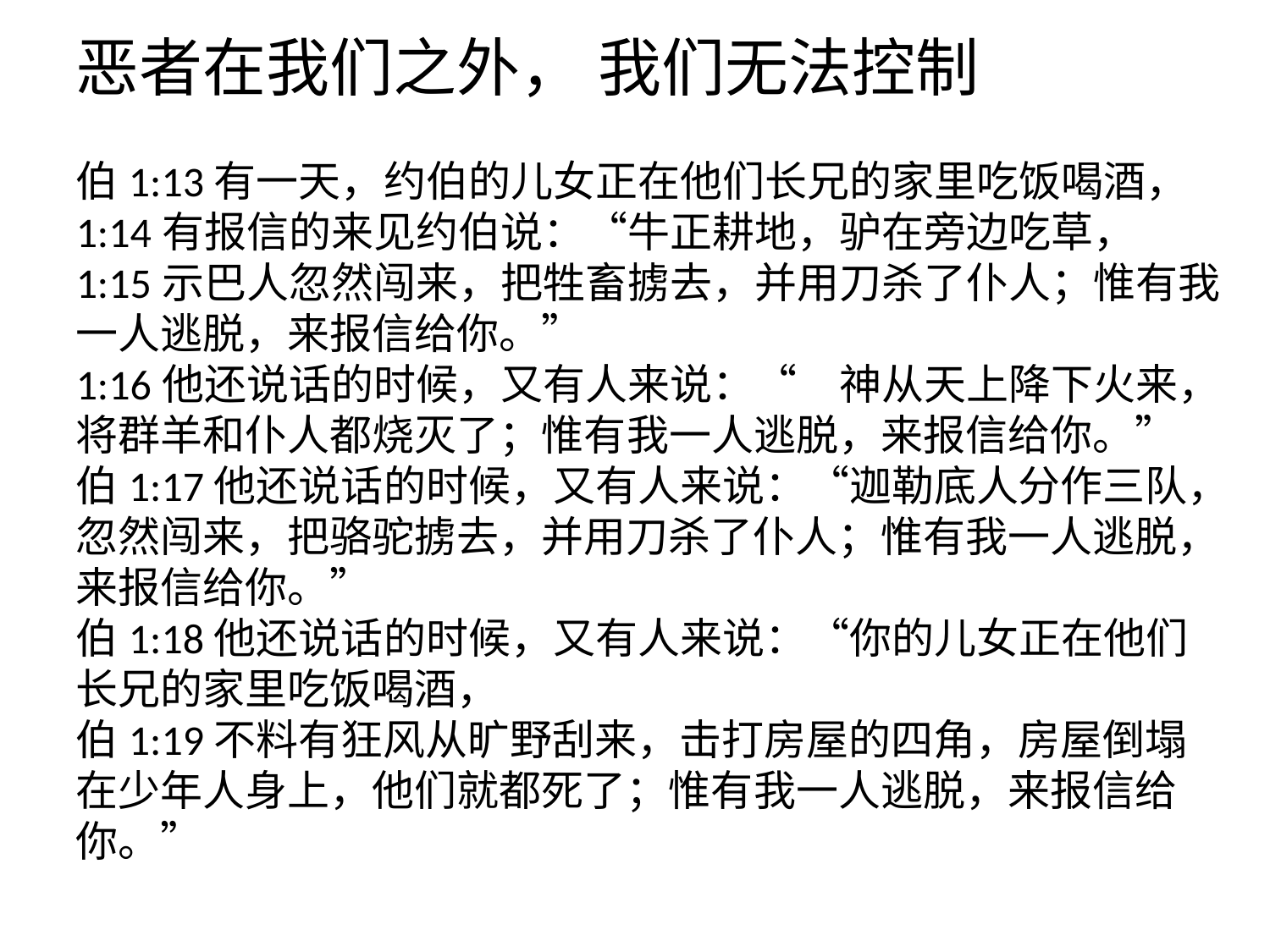

恶者在我们之外， 我们无法控制
伯1:13有一天，约伯的儿女正在他们长兄的家里吃饭喝酒，
1:14有报信的来见约伯说：“牛正耕地，驴在旁边吃草，
1:15示巴人忽然闯来，把牲畜掳去，并用刀杀了仆人；惟有我一人逃脱，来报信给你。”
1:16他还说话的时候，又有人来说：“　神从天上降下火来，将群羊和仆人都烧灭了；惟有我一人逃脱，来报信给你。”
伯1:17他还说话的时候，又有人来说：“迦勒底人分作三队，忽然闯来，把骆驼掳去，并用刀杀了仆人；惟有我一人逃脱，来报信给你。”
伯1:18他还说话的时候，又有人来说：“你的儿女正在他们长兄的家里吃饭喝酒，
伯1:19不料有狂风从旷野刮来，击打房屋的四角，房屋倒塌在少年人身上，他们就都死了；惟有我一人逃脱，来报信给你。”